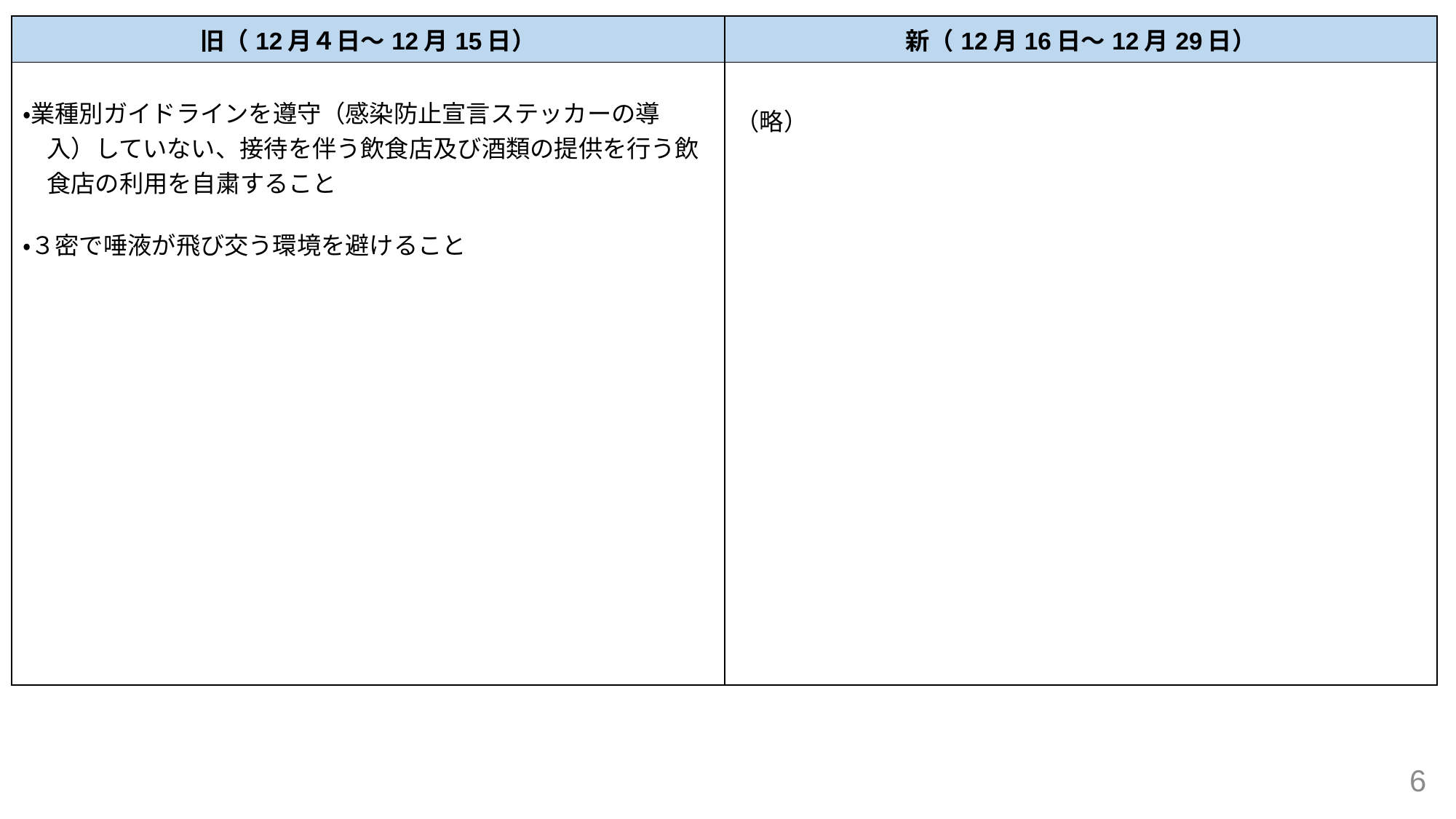

| 旧（12月４日～12月15日） | 新（12月16日～12月29日） |
| --- | --- |
| ・業種別ガイドラインを遵守（感染防止宣言ステッカーの導 　入）していない、接待を伴う飲食店及び酒類の提供を行う飲 　食店の利用を自粛すること ・３密で唾液が飛び交う環境を避けること | （略） |
6